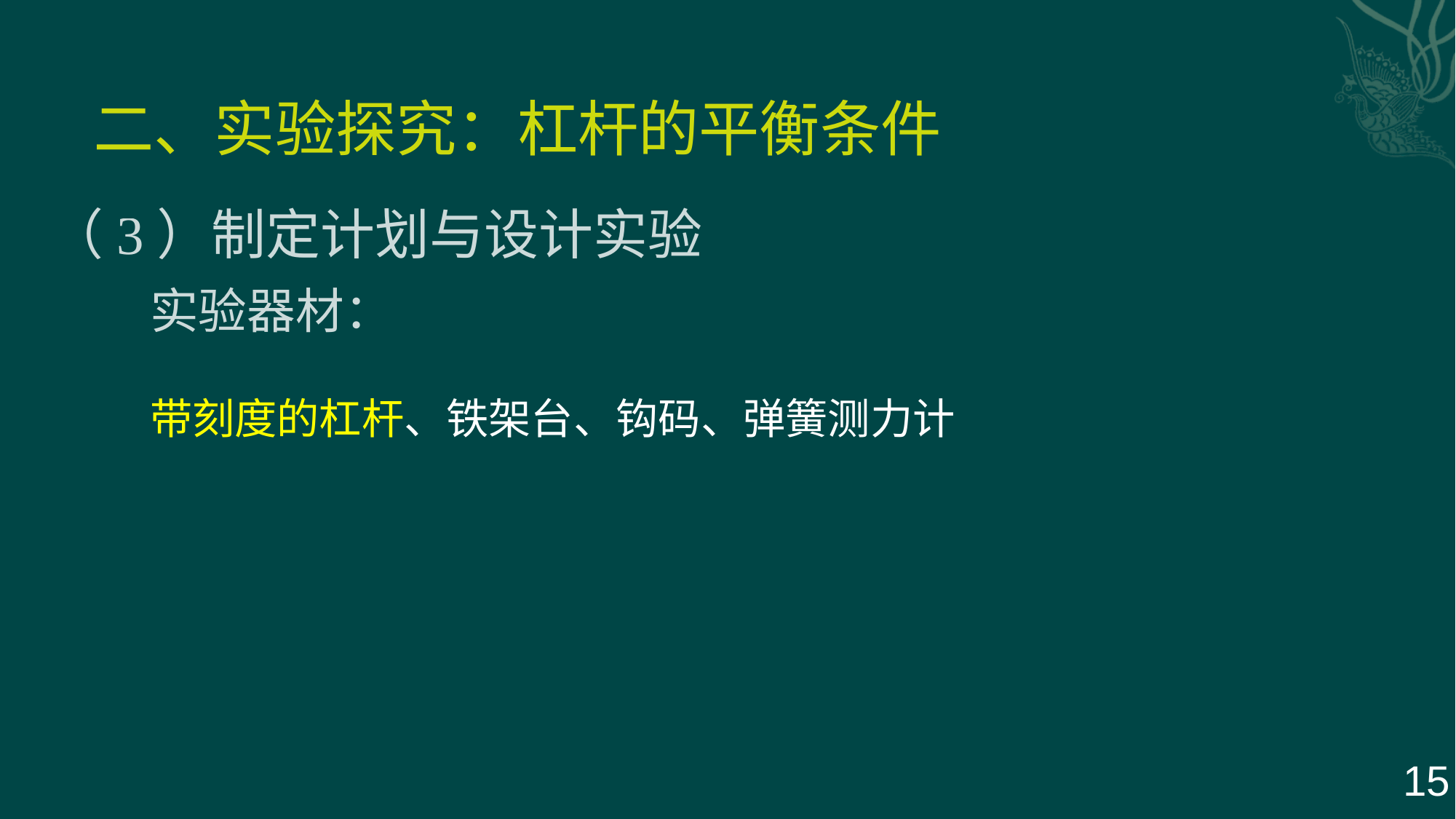

二、实验探究：杠杆的平衡条件
（3）制定计划与设计实验
实验器材：
带刻度的杠杆、铁架台、钩码、弹簧测力计
15